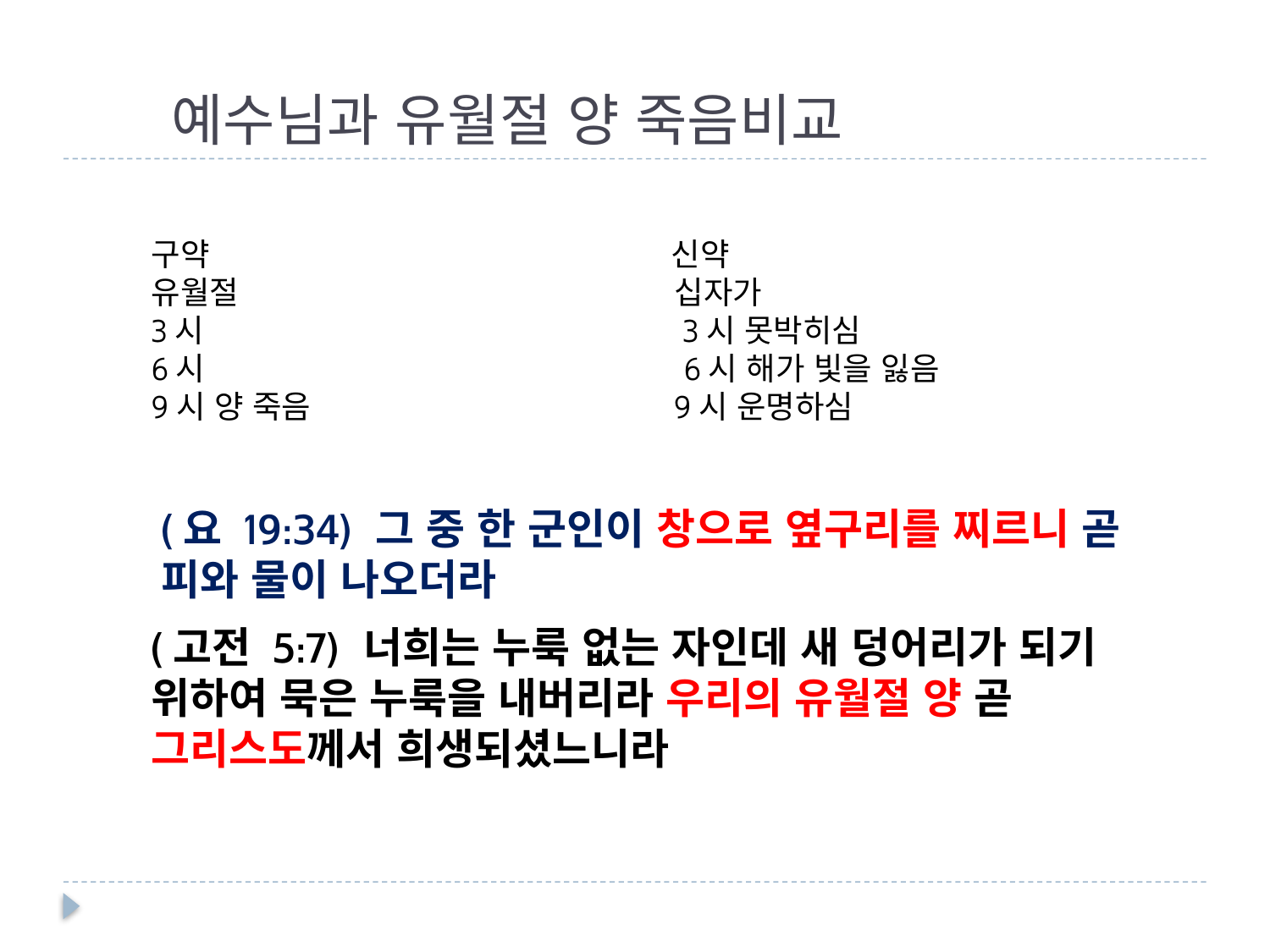

# 예수님과 유월절 양 죽음비교
구약                                                    신약
유월절                                                 십자가
3시                                                     3시 못박히심
6시                                                     6시 해가 빛을 잃음
9시 양 죽음                                        9시 운명하심
(요 19:34) 그 중 한 군인이 창으로 옆구리를 찌르니 곧 피와 물이 나오더라
(고전 5:7) 너희는 누룩 없는 자인데 새 덩어리가 되기 위하여 묵은 누룩을 내버리라 우리의 유월절 양 곧 그리스도께서 희생되셨느니라